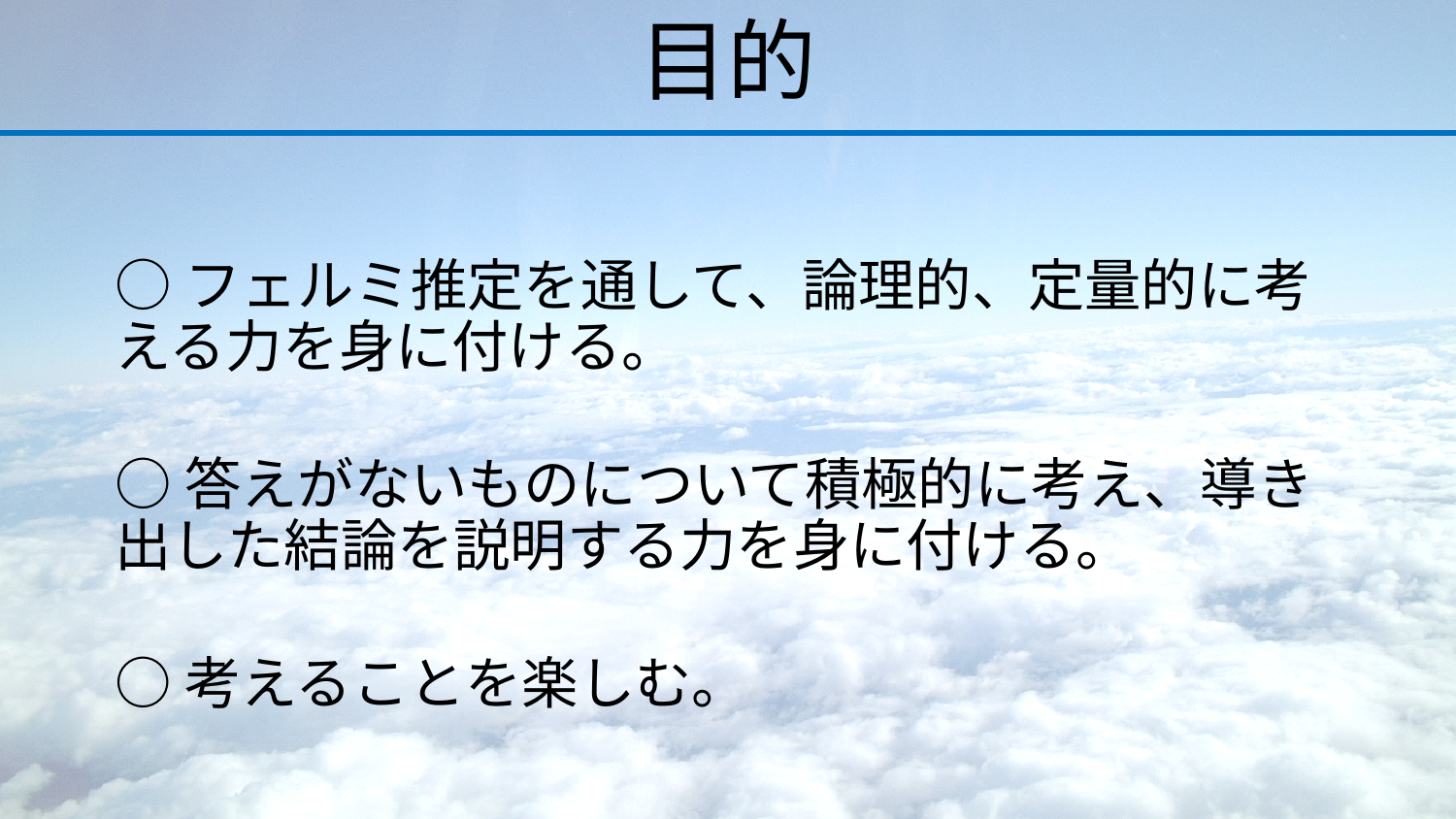

# 目的
○フェルミ推定を通して、論理的、定量的に考える力を身に付ける。

○答えがないものについて積極的に考え、導き出した結論を説明する力を身に付ける。
○考えることを楽しむ。